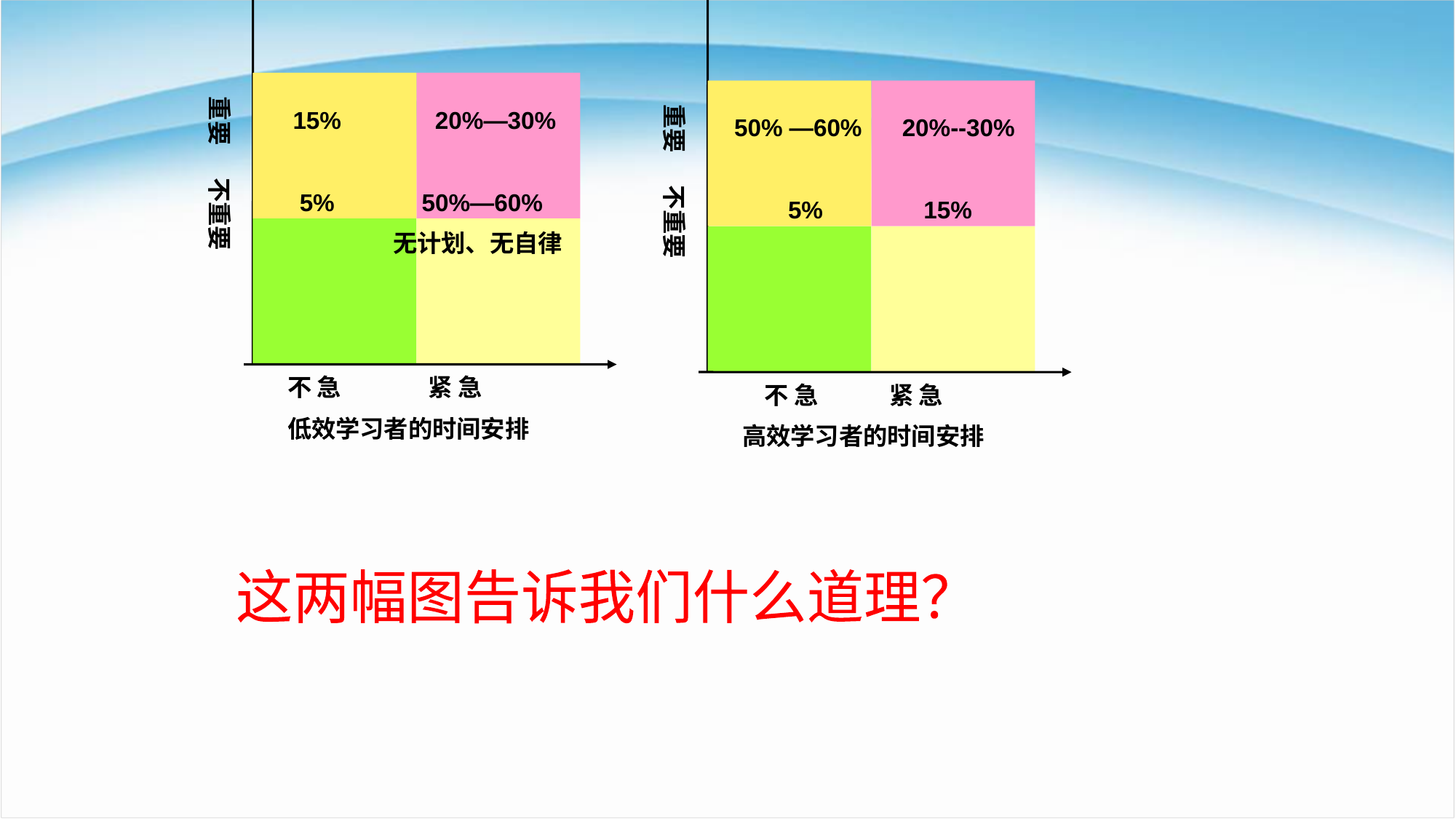

15%              20%—30%

    5%             50%—60%
                     无计划、无自律
重要      不重要
不 急                紧 急
低效学习者的时间安排

 50% —60%      20%--30%

         5%               15%

重要      不重要
   不 急             紧 急
高效学习者的时间安排
这两幅图告诉我们什么道理？